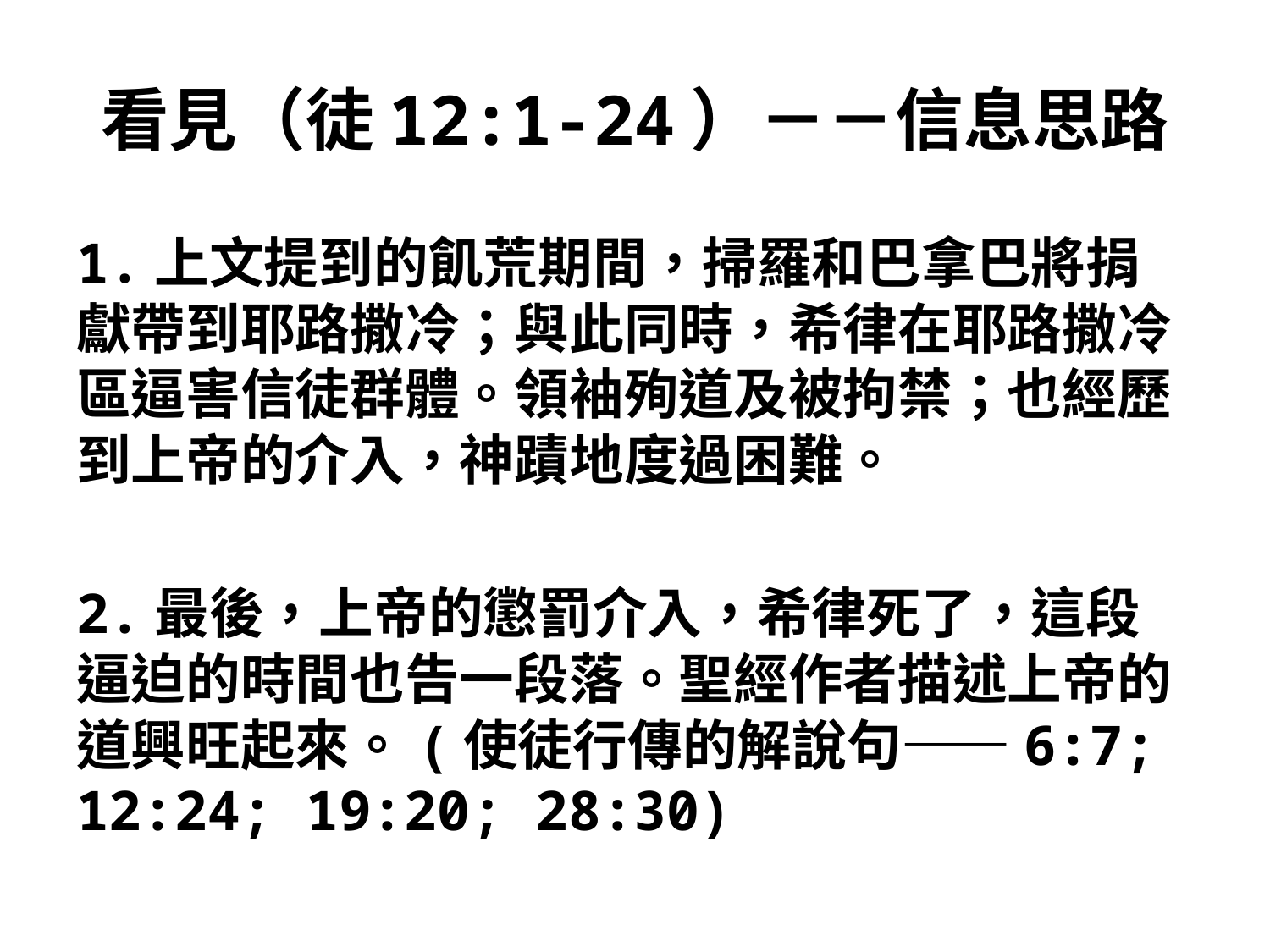

# 看見（徒12:1-24）－－信息思路
1.上文提到的飢荒期間，掃羅和巴拿巴將捐獻帶到耶路撒冷；與此同時，希律在耶路撒冷區逼害信徒群體。領袖殉道及被拘禁；也經歷到上帝的介入，神蹟地度過困難。

2.最後，上帝的懲罰介入，希律死了，這段逼迫的時間也告一段落。聖經作者描述上帝的道興旺起來。(使徒行傳的解說句——6:7; 12:24; 19:20; 28:30)